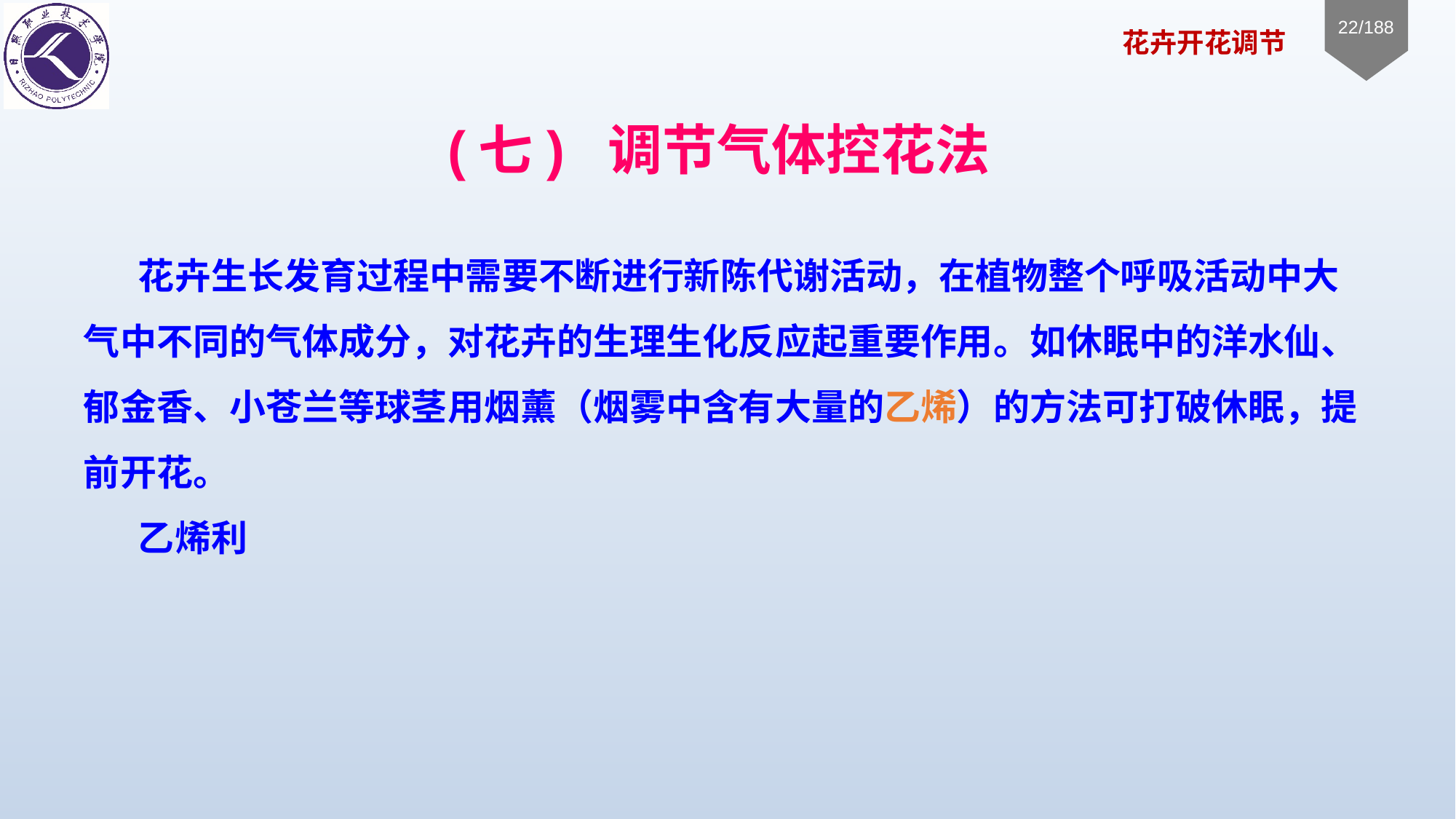

# (七)  调节气体控花法
花卉生长发育过程中需要不断进行新陈代谢活动，在植物整个呼吸活动中大气中不同的气体成分，对花卉的生理生化反应起重要作用。如休眠中的洋水仙、郁金香、小苍兰等球茎用烟薰（烟雾中含有大量的乙烯）的方法可打破休眠，提前开花。
乙烯利